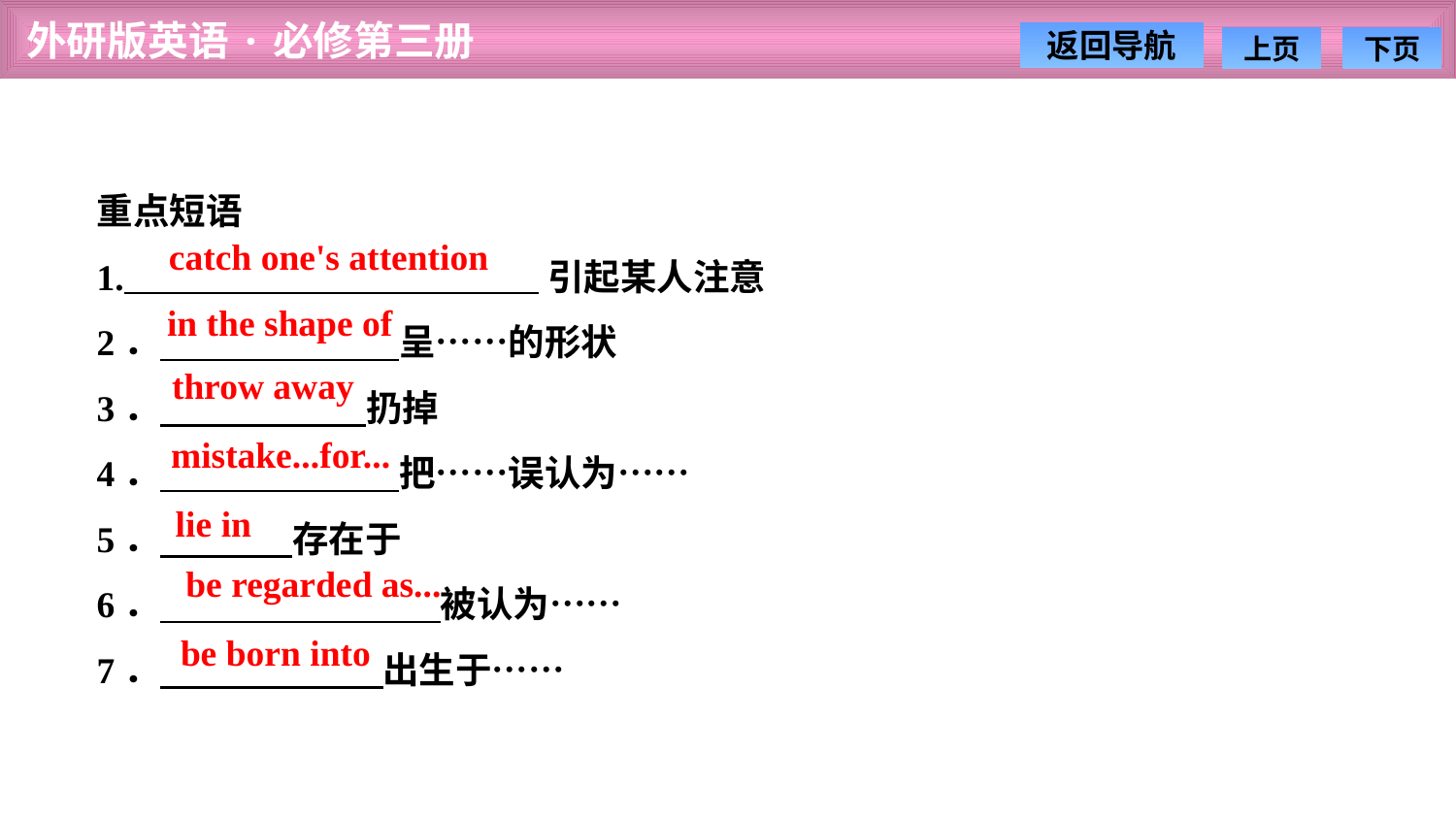

重点短语
1.                                             引起某人注意
2．                             呈……的形状
3．                         扔掉
4．                             把……误认为……
5．                存在于
6．                                  被认为……
7．                           出生于……
catch one's attention
in the shape of
throw away
mistake...for...
lie in
be regarded as...
be born into